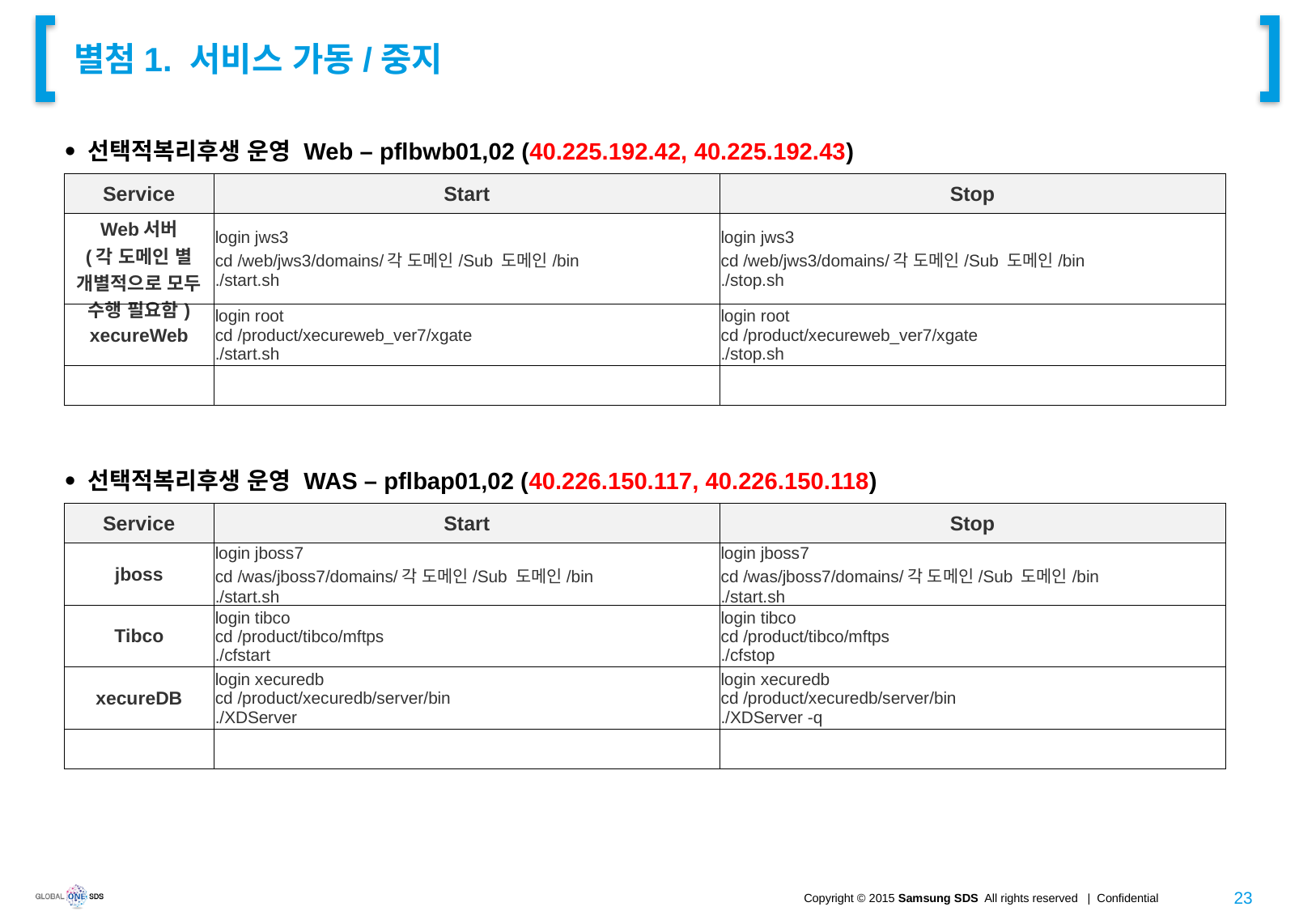

# 별첨1. 서비스 가동/중지
선택적복리후생 운영 Web – pflbwb01,02 (40.225.192.42, 40.225.192.43)
| Service | Start | Stop |
| --- | --- | --- |
| Web서버 (각 도메인 별 개별적으로 모두 수행 필요함) | login jws3 cd /web/jws3/domains/각 도메인/Sub 도메인/bin ./start.sh | login jws3 cd /web/jws3/domains/각 도메인/Sub 도메인/bin ./stop.sh |
| xecureWeb | login root cd /product/xecureweb\_ver7/xgate ./start.sh | login root cd /product/xecureweb\_ver7/xgate ./stop.sh |
|  |  |  |
선택적복리후생 운영 WAS – pflbap01,02 (40.226.150.117, 40.226.150.118)
| Service | Start | Stop |
| --- | --- | --- |
| jboss | login jboss7 cd /was/jboss7/domains/각 도메인/Sub 도메인/bin ./start.sh | login jboss7 cd /was/jboss7/domains/각 도메인/Sub 도메인/bin ./start.sh |
| Tibco | login tibco cd /product/tibco/mftps ./cfstart | login tibco cd /product/tibco/mftps ./cfstop |
| xecureDB | login xecuredb cd /product/xecuredb/server/bin ./XDServer | login xecuredb cd /product/xecuredb/server/bin ./XDServer -q |
|  |  |  |